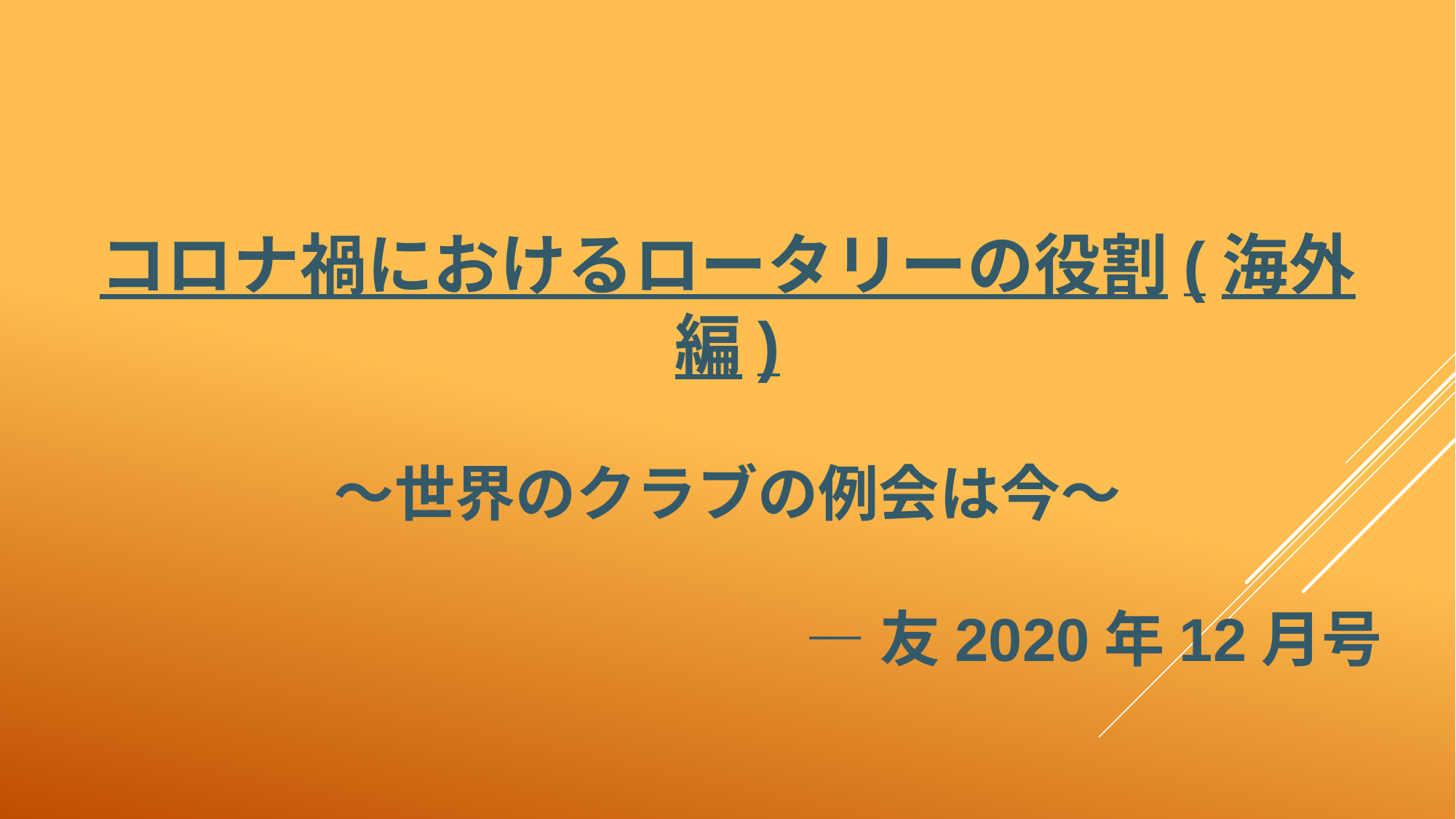

コロナ禍におけるロータリーの役割(海外編)

～世界のクラブの例会は今～

―友2020年12月号